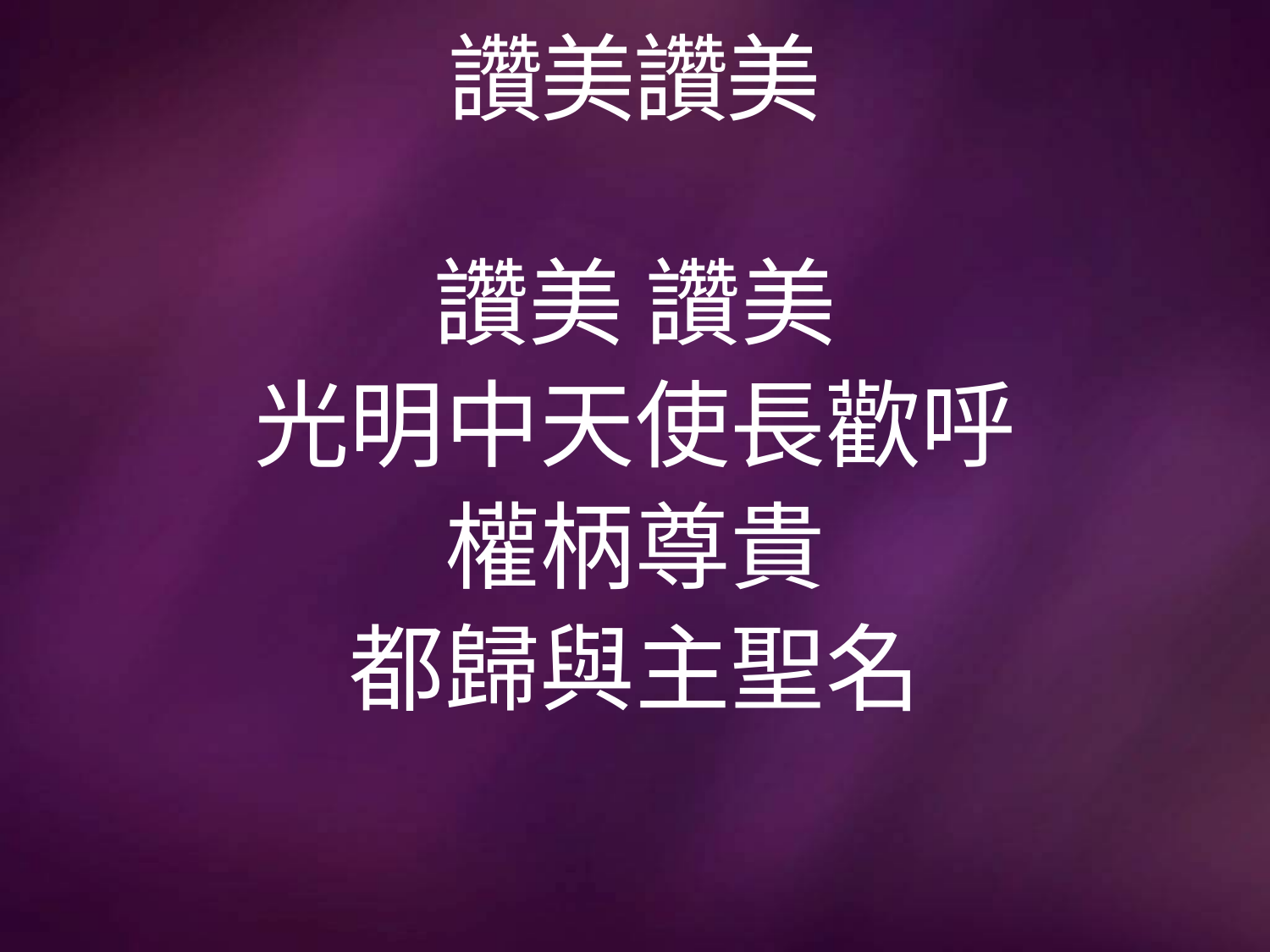

# 讚美讚美
讚美 讚美
光明中天使長歡呼
權柄尊貴
都歸與主聖名